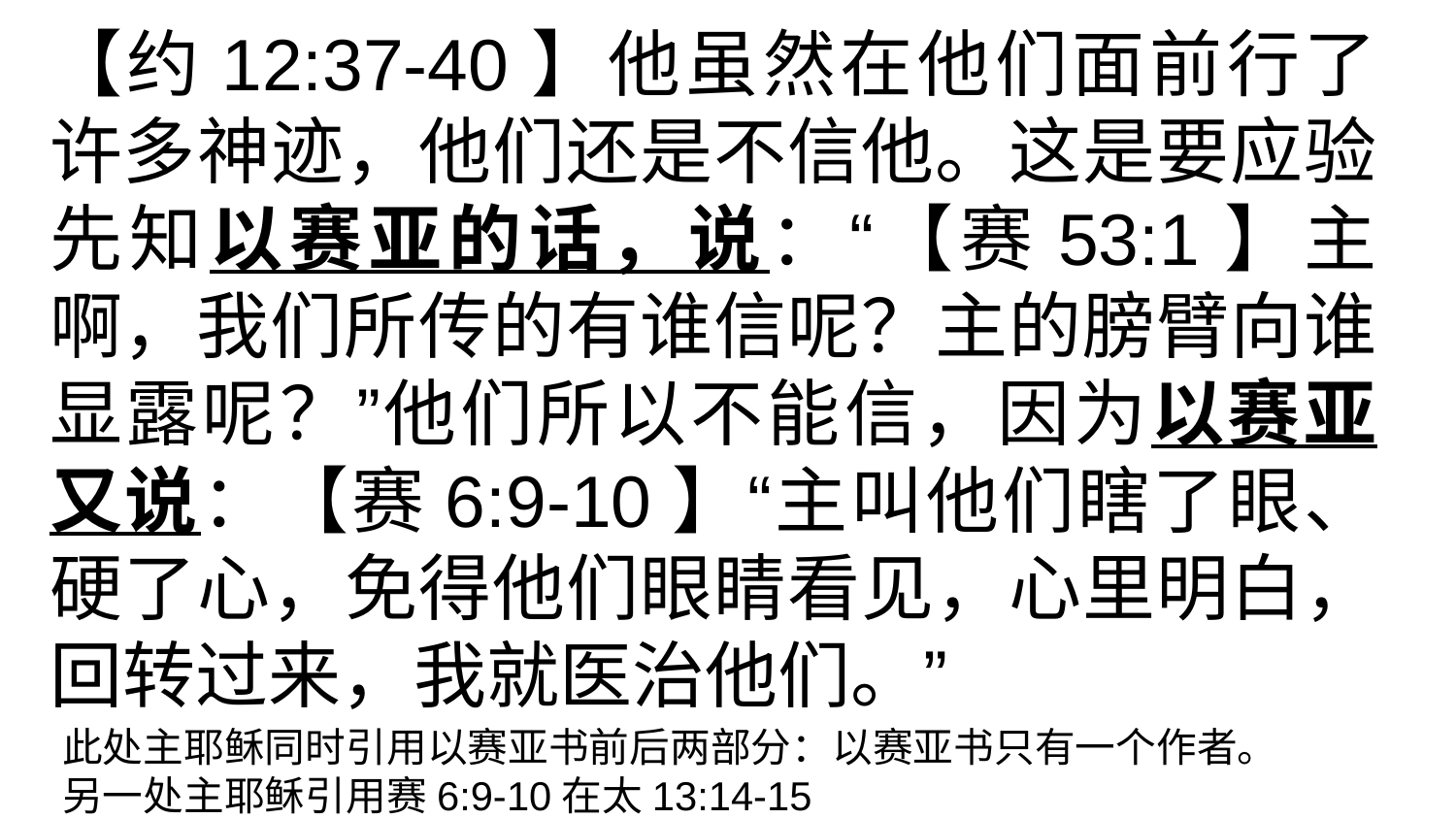

# 【约12:37-40】他虽然在他们面前行了许多神迹，他们还是不信他。这是要应验先知以赛亚的话，说：“【赛53:1】主啊，我们所传的有谁信呢？主的膀臂向谁显露呢？”他们所以不能信，因为以赛亚又说：【赛6:9-10】“主叫他们瞎了眼、硬了心，免得他们眼睛看见，心里明白，回转过来，我就医治他们。”
此处主耶稣同时引用以赛亚书前后两部分：以赛亚书只有一个作者。
另一处主耶稣引用赛6:9-10在太13:14-15